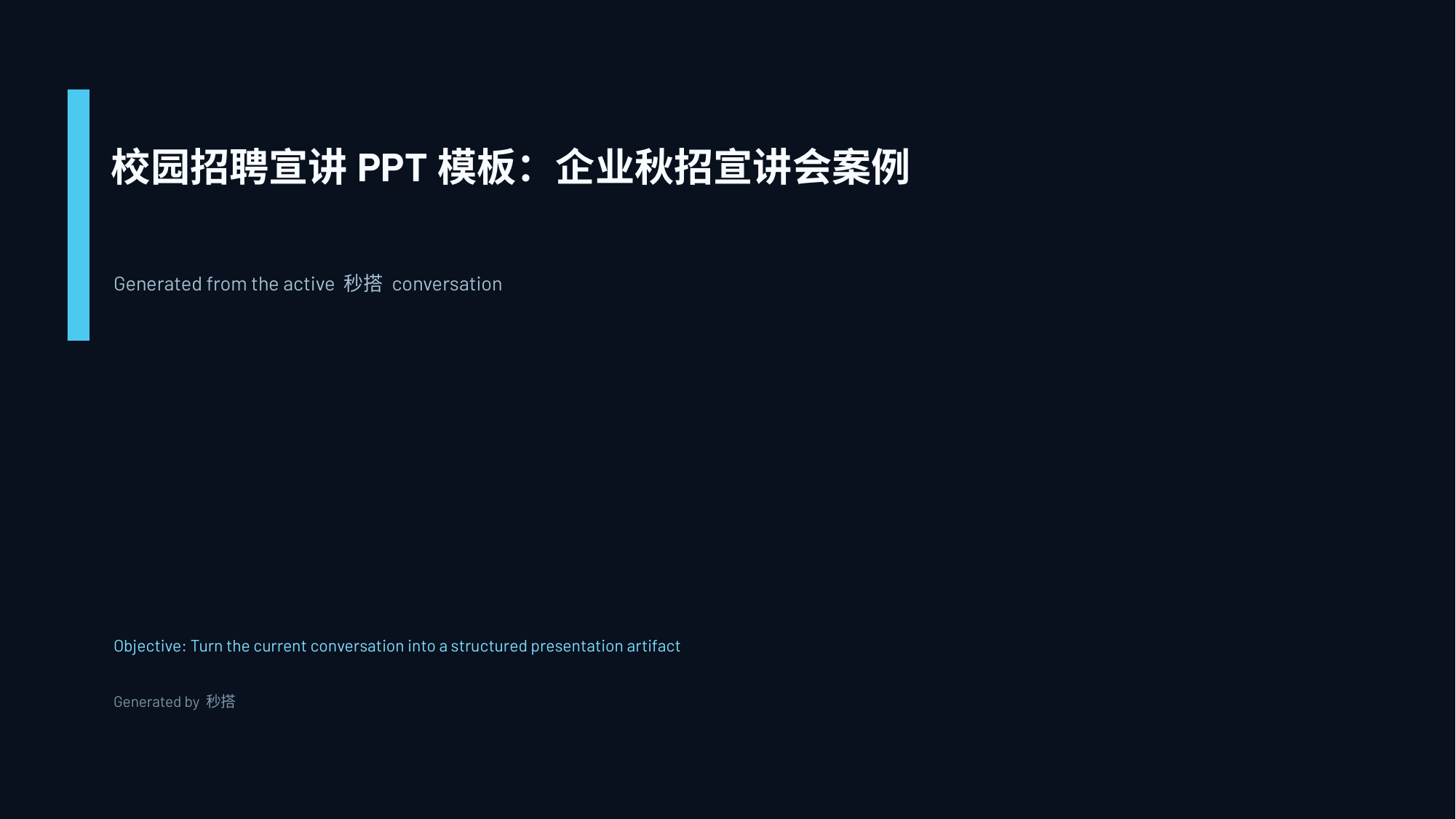

校园招聘宣讲PPT模板：企业秋招宣讲会案例
Generated from the active 秒搭 conversation
Objective: Turn the current conversation into a structured presentation artifact
Generated by 秒搭